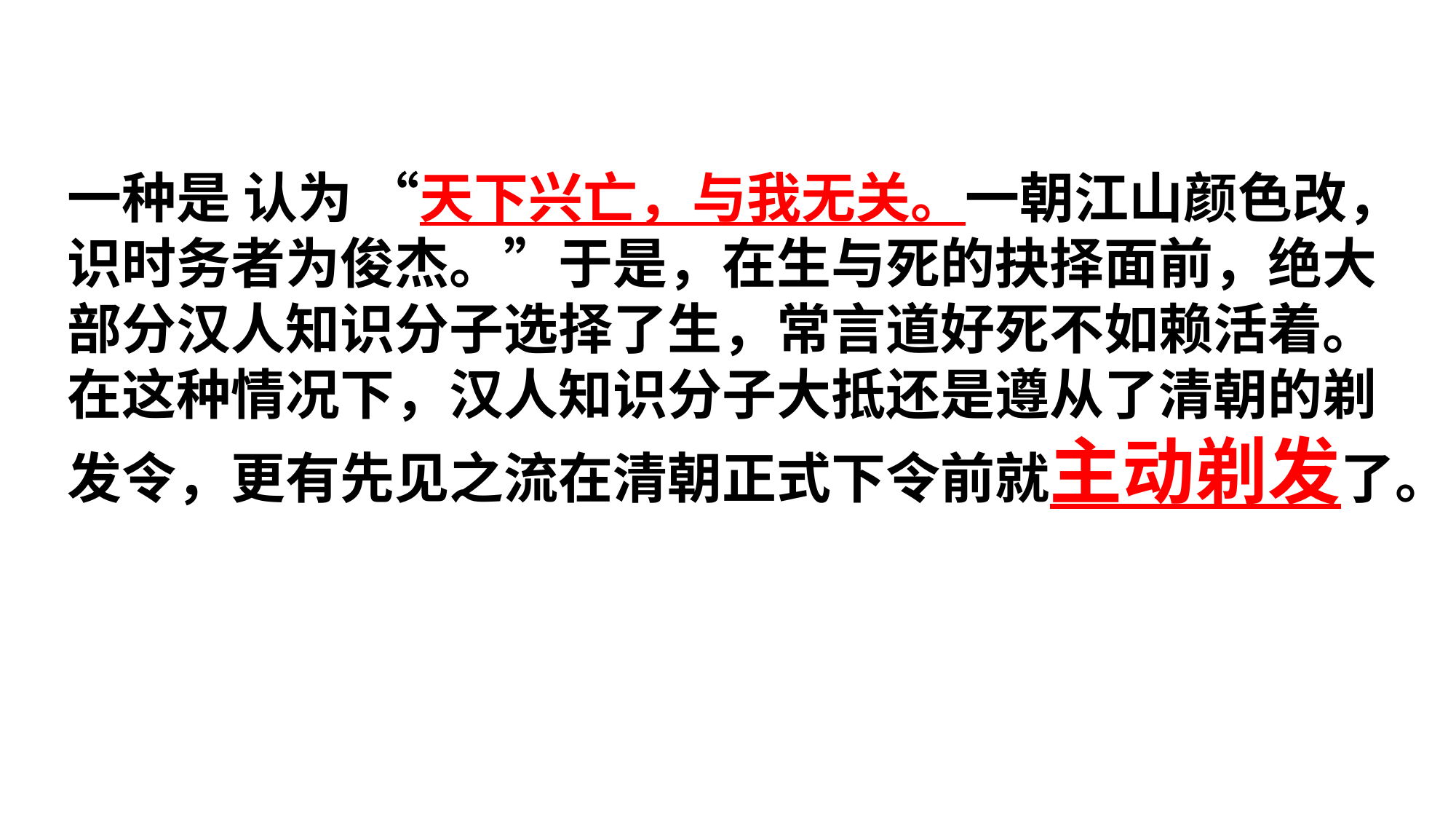

一种是 认为 “天下兴亡，与我无关。一朝江山颜色改，识时务者为俊杰。”于是，在生与死的抉择面前，绝大部分汉人知识分子选择了生，常言道好死不如赖活着。在这种情况下，汉人知识分子大抵还是遵从了清朝的剃发令，更有先见之流在清朝正式下令前就主动剃发了。